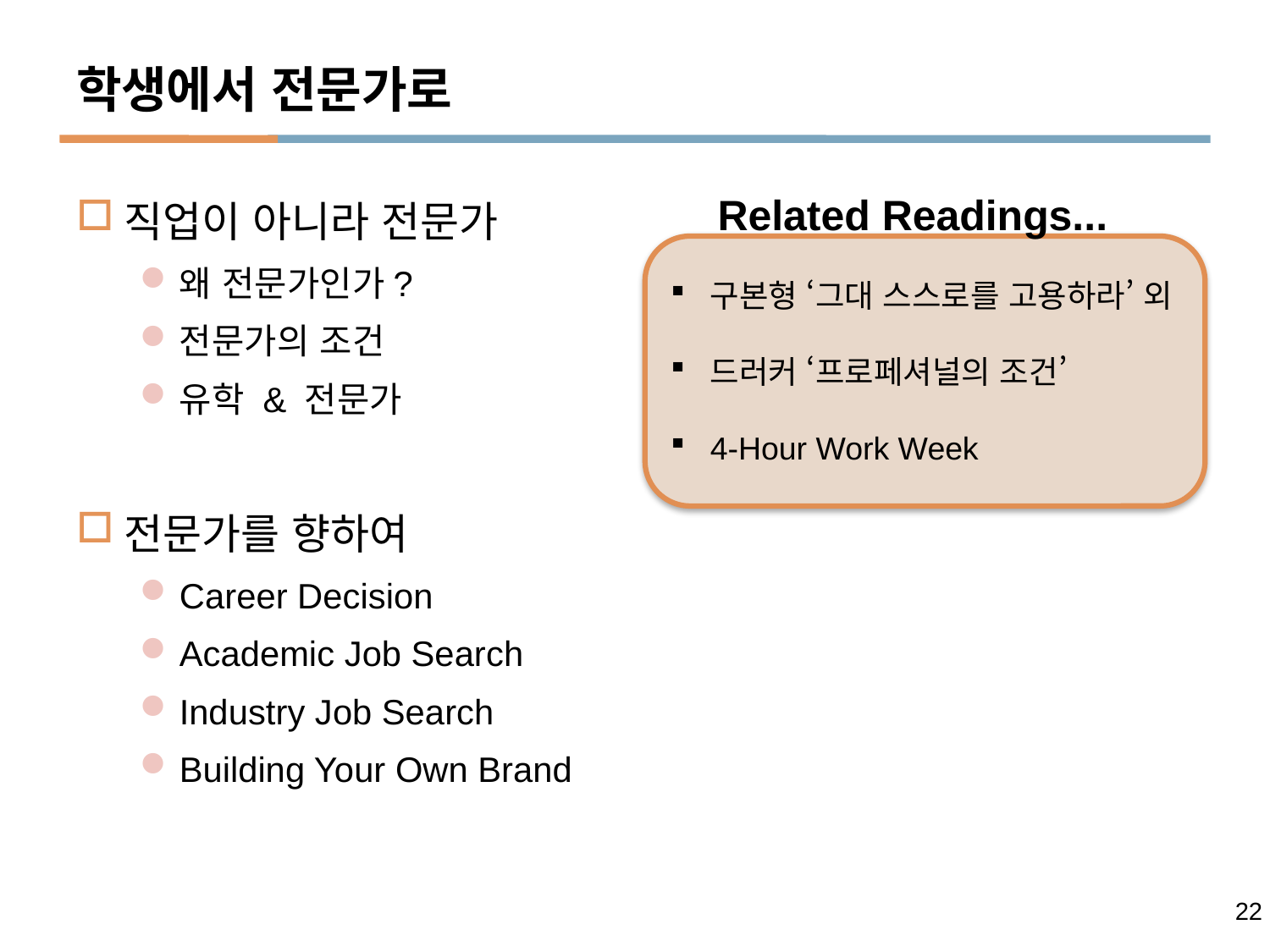

# 학생에서 전문가로
직업이 아니라 전문가
왜 전문가인가?
전문가의 조건
유학 & 전문가

전문가를 향하여
Career Decision
Academic Job Search
Industry Job Search
Building Your Own Brand

Related Readings...
구본형 ‘그대 스스로를 고용하라’ 외

드러커 ‘프로페셔널의 조건’

4-Hour Work Week